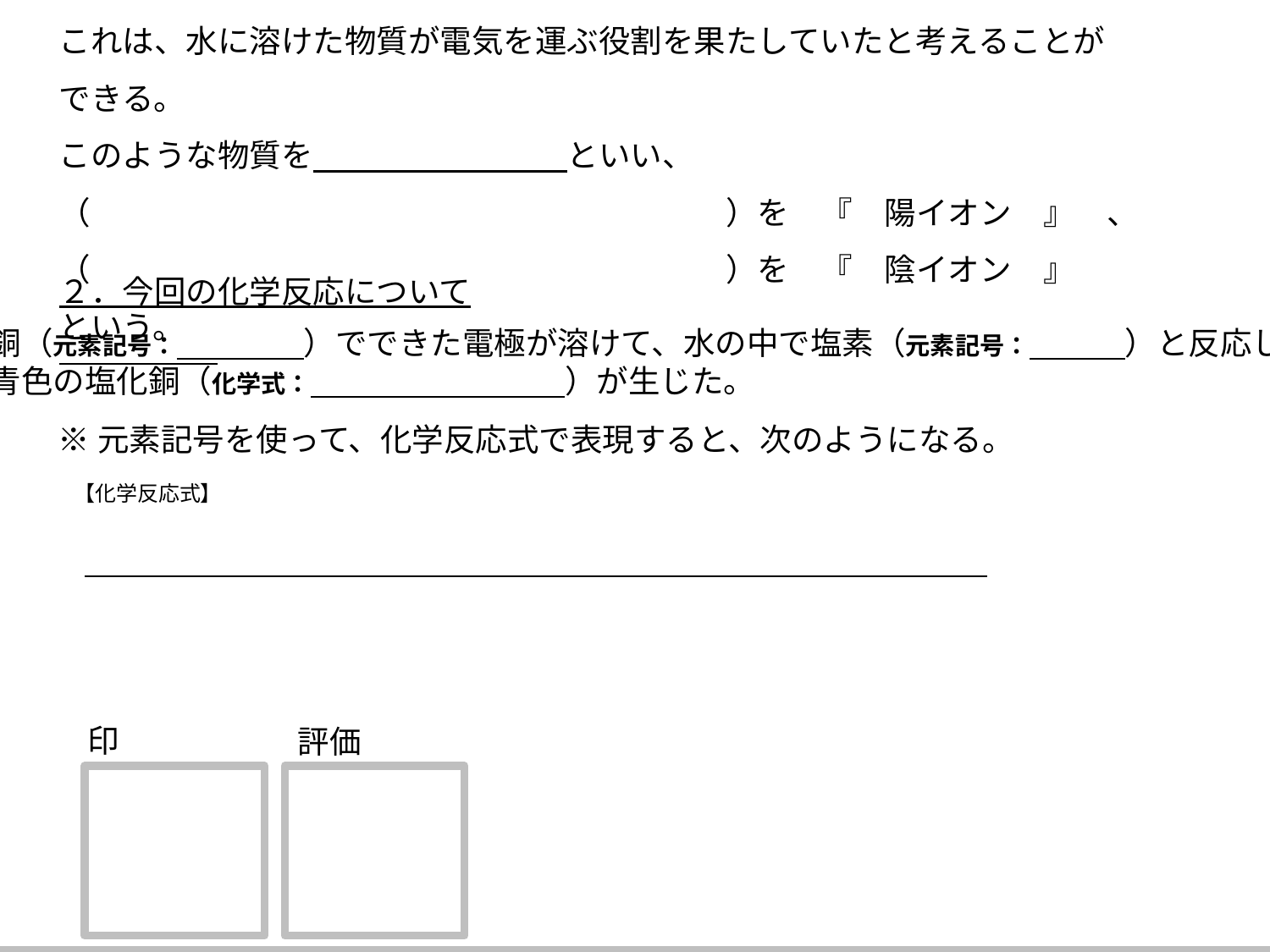

これは、水に溶けた物質が電気を運ぶ役割を果たしていたと考えることができる。
このような物質を　　　　　　　　といい、
（　　　　　　　　　　　　　　　　　　　　）を　『　陽イオン　』　、
（　　　　　　　　　　　　　　　　　　　　）を　『　陰イオン　』　という。
２．今回の化学反応について
銅（元素記号：　　　　）でできた電極が溶けて、水の中で塩素（元素記号：　　　）と反応し、
青色の塩化銅（化学式：　　　　　　　　）が生じた。
※元素記号を使って、化学反応式で表現すると、次のようになる。
【化学反応式】
印
評価